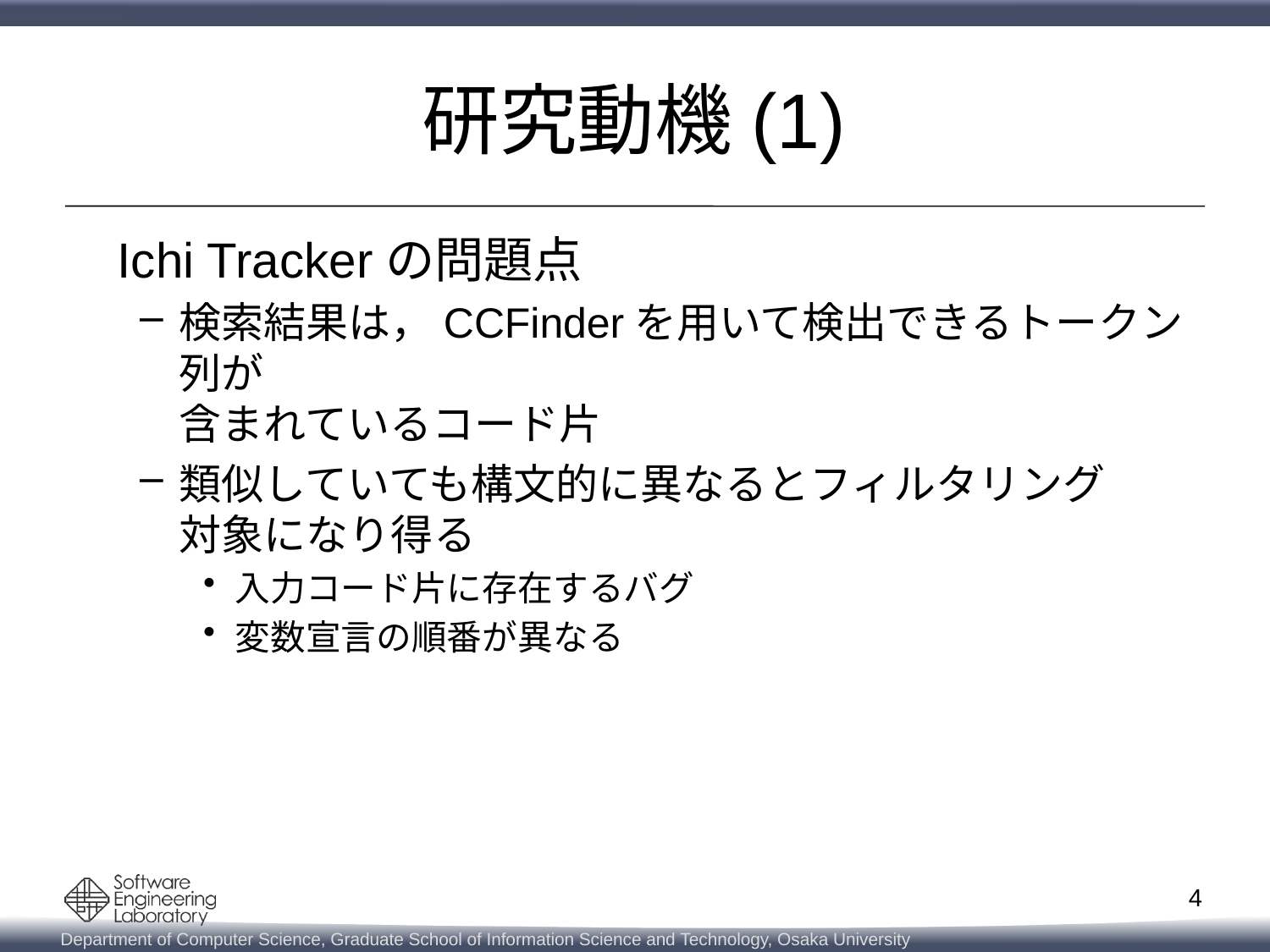

# 研究動機(1)
   Ichi Trackerの問題点
検索結果は，CCFinderを用いて検出できるトークン列が
含まれているコード片
類似していても構文的に異なるとフィルタリング
対象になり得る
入力コード片に存在するバグ
変数宣言の順番が異なる
4